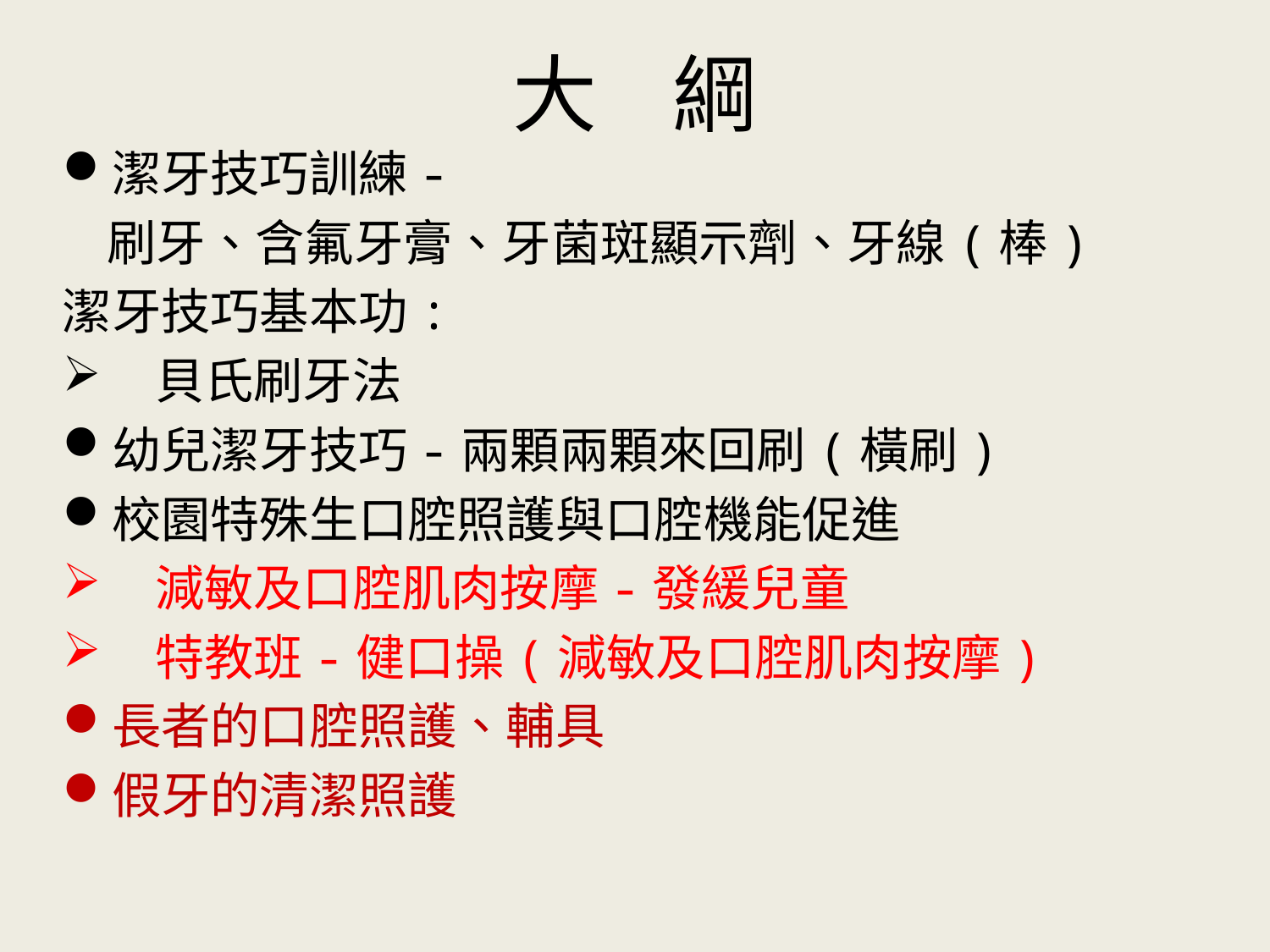

# 大    綱
潔牙技巧訓練-
   刷牙、含氟牙膏、牙菌斑顯示劑、牙線(棒)
潔牙技巧基本功:
   貝氏刷牙法
幼兒潔牙技巧-兩顆兩顆來回刷(橫刷)
校園特殊生口腔照護與口腔機能促進
   減敏及口腔肌肉按摩-發緩兒童
   特教班-健口操(減敏及口腔肌肉按摩)
長者的口腔照護、輔具
假牙的清潔照護